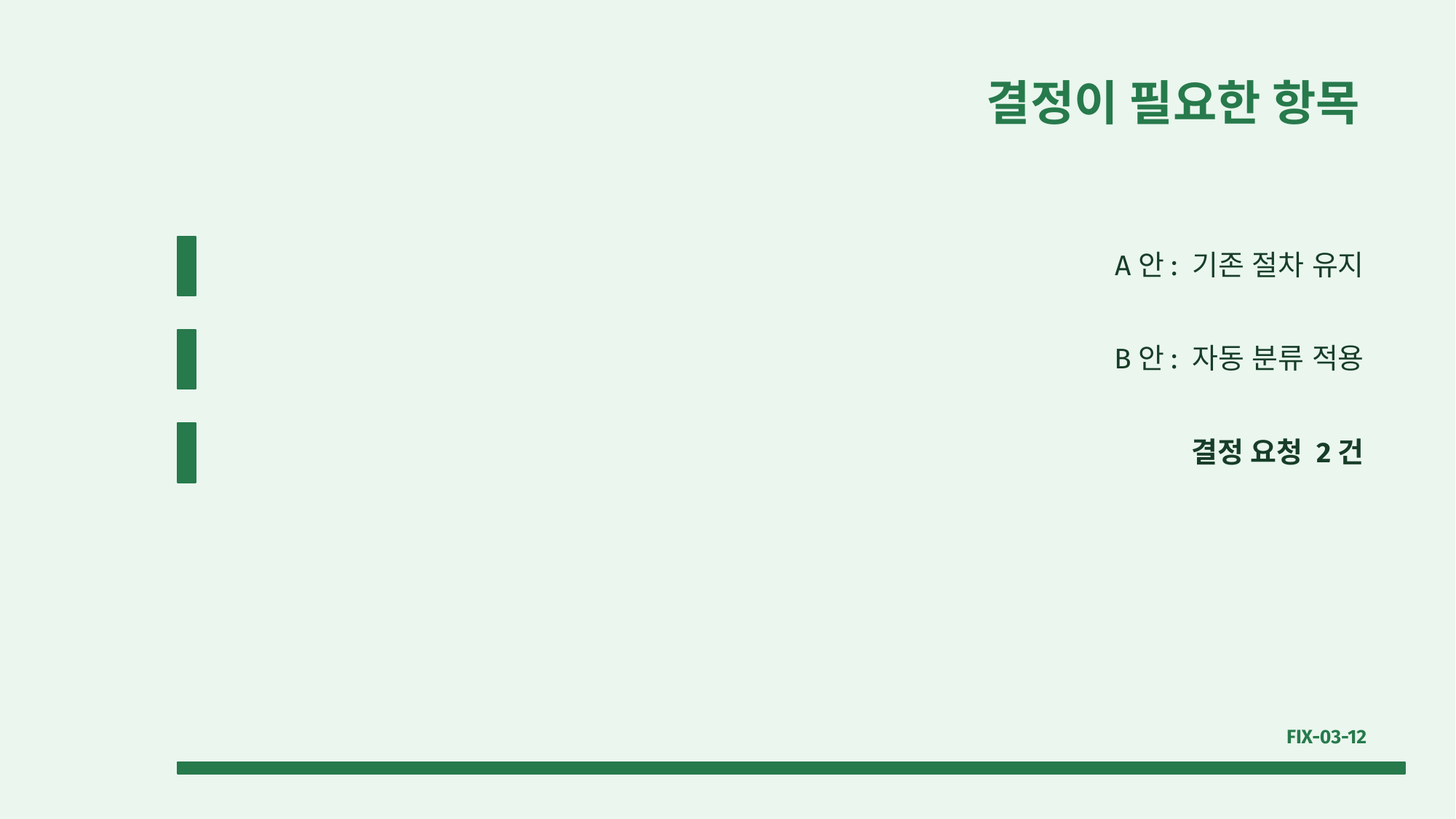

결정이 필요한 항목
A안: 기존 절차 유지

B안: 자동 분류 적용

결정 요청 2건

FIX-03-12